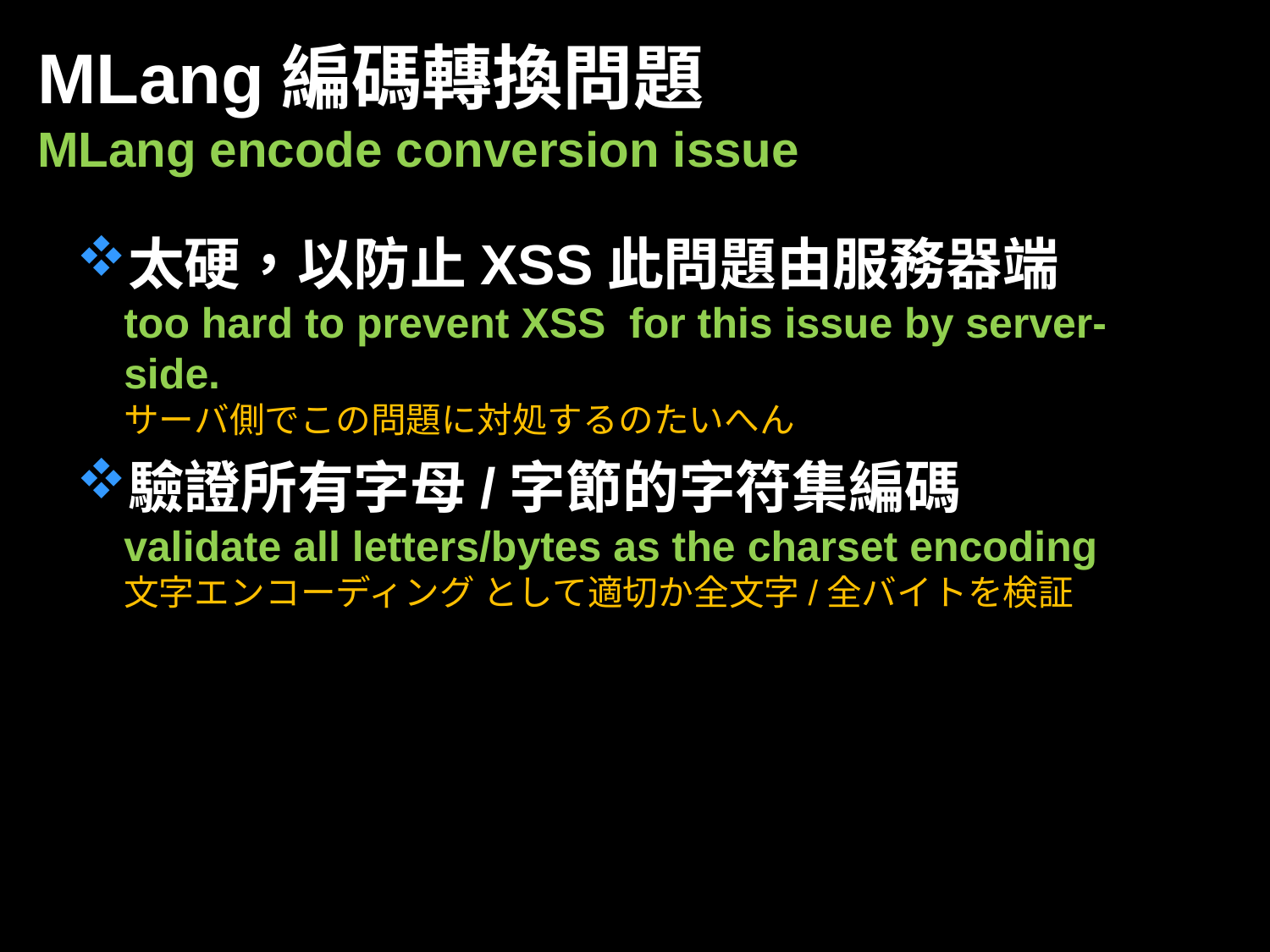

# MLang編碼轉換問題 MLang encode conversion issue
太硬，以防止XSS此問題由服務器端
too hard to prevent XSS  for this issue by server-side.
サーバ側でこの問題に対処するのたいへん
驗證所有字母/字節的字符集編碼
validate all letters/bytes as the charset encoding
文字エンコーディング として適切か全文字/全バイトを検証